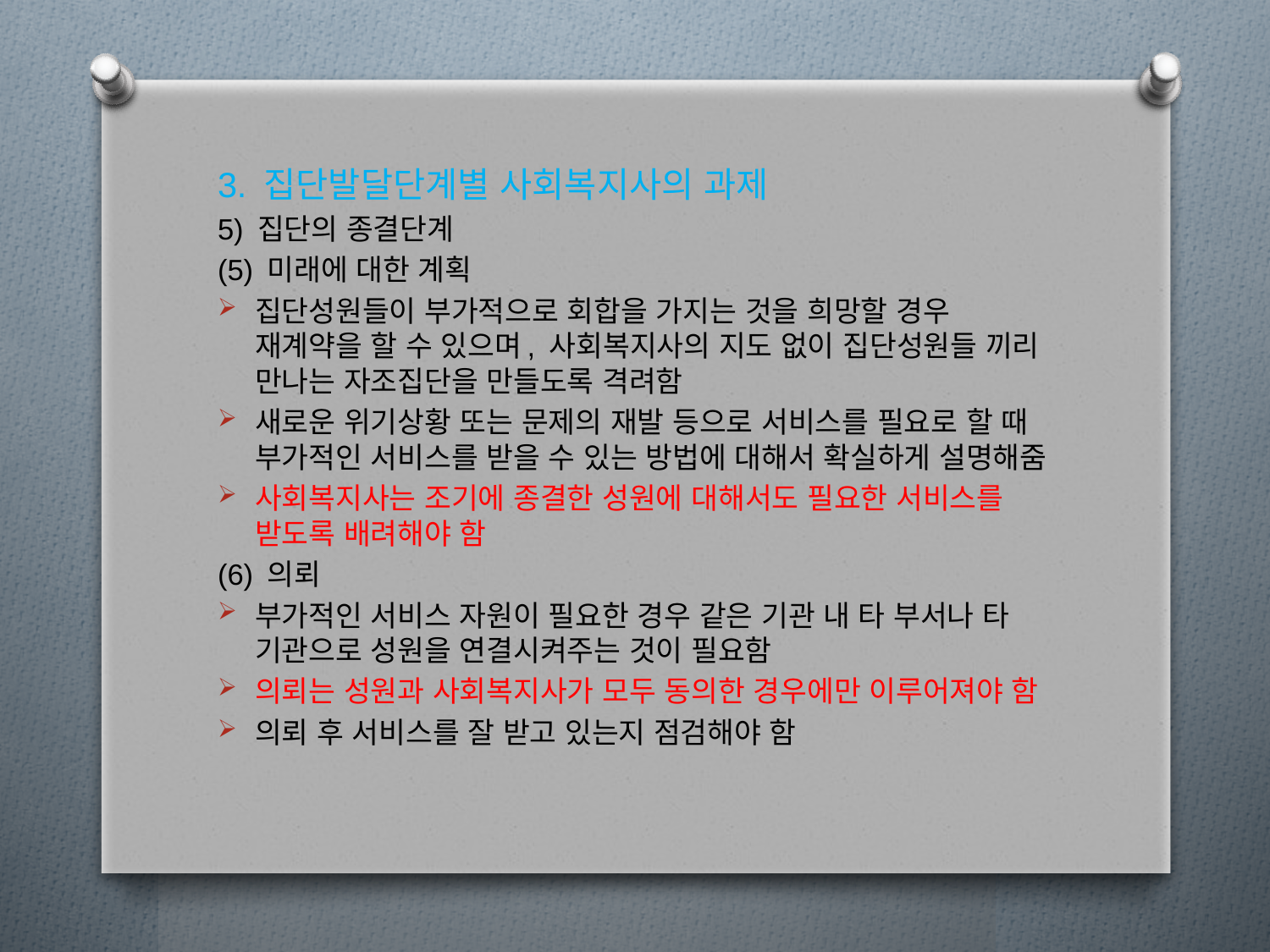

3. 집단발달단계별 사회복지사의 과제
5) 집단의 종결단계
(5) 미래에 대한 계획
집단성원들이 부가적으로 회합을 가지는 것을 희망할 경우 재계약을 할 수 있으며, 사회복지사의 지도 없이 집단성원들 끼리 만나는 자조집단을 만들도록 격려함
새로운 위기상황 또는 문제의 재발 등으로 서비스를 필요로 할 때 부가적인 서비스를 받을 수 있는 방법에 대해서 확실하게 설명해줌
사회복지사는 조기에 종결한 성원에 대해서도 필요한 서비스를 받도록 배려해야 함
(6) 의뢰
부가적인 서비스 자원이 필요한 경우 같은 기관 내 타 부서나 타 기관으로 성원을 연결시켜주는 것이 필요함
의뢰는 성원과 사회복지사가 모두 동의한 경우에만 이루어져야 함
의뢰 후 서비스를 잘 받고 있는지 점검해야 함